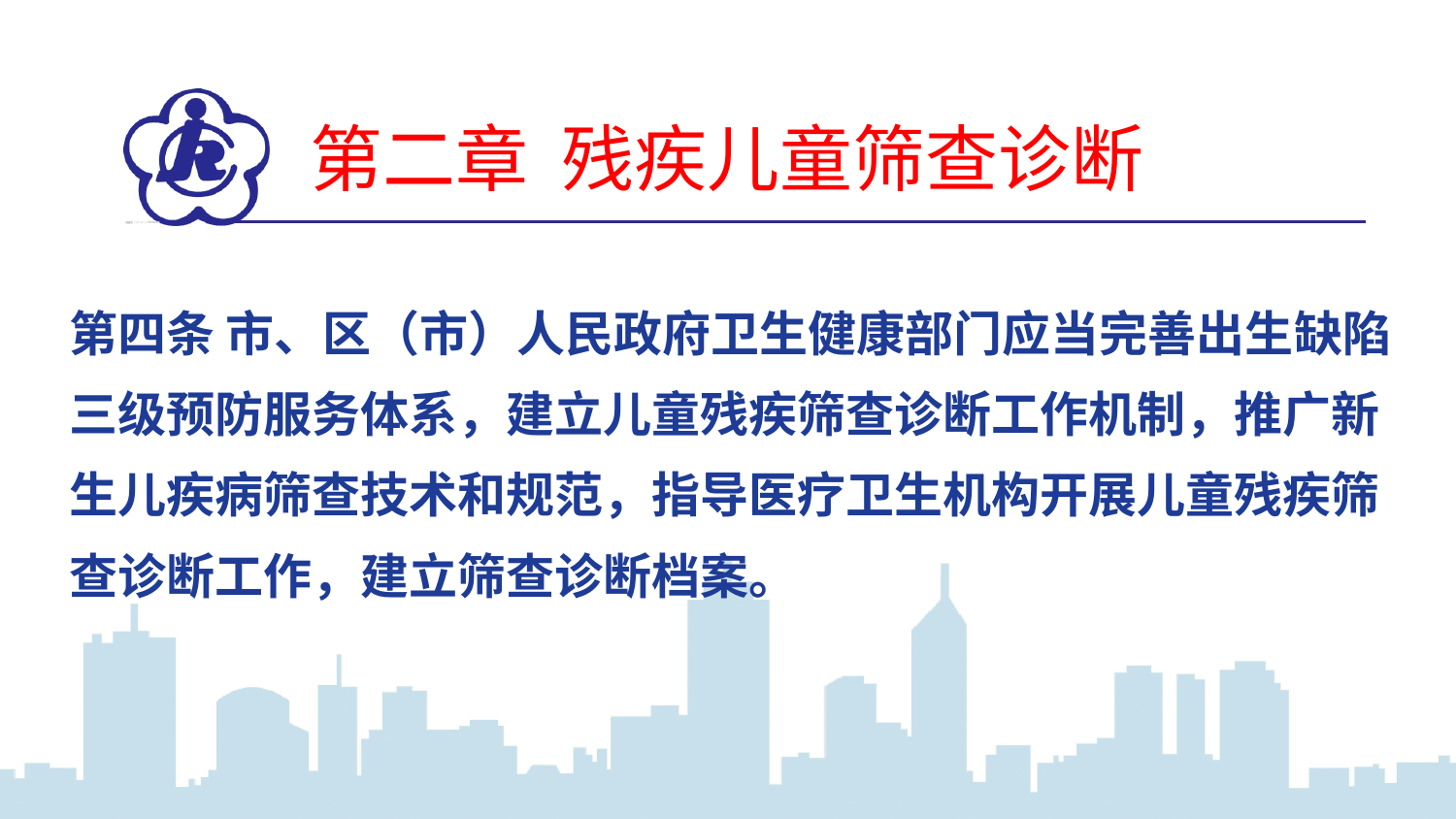

第二章  残疾儿童筛查诊断
第四条 市、区（市）人民政府卫生健康部门应当完善出生缺陷三级预防服务体系，建立儿童残疾筛查诊断工作机制，推广新生儿疾病筛查技术和规范，指导医疗卫生机构开展儿童残疾筛查诊断工作，建立筛查诊断档案。